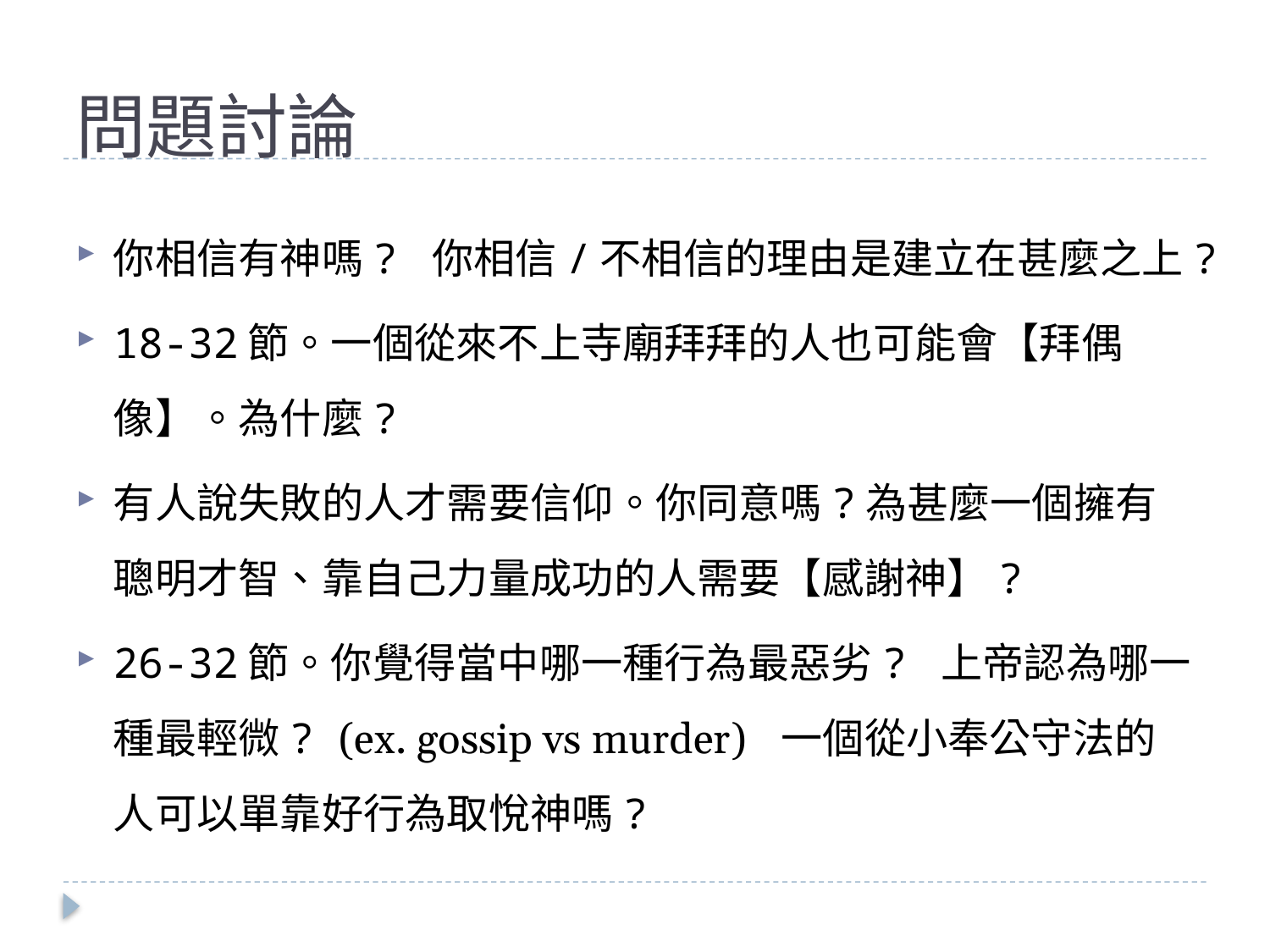

# 問題討論
你相信有神嗎? 你相信/不相信的理由是建立在甚麼之上?
18-32節。一個從來不上寺廟拜拜的人也可能會【拜偶像】。為什麼?
有人說失敗的人才需要信仰。你同意嗎?為甚麼一個擁有聰明才智、靠自己力量成功的人需要【感謝神】?
26-32節。你覺得當中哪一種行為最惡劣? 上帝認為哪一種最輕微? (ex. gossip vs murder) 一個從小奉公守法的人可以單靠好行為取悅神嗎?